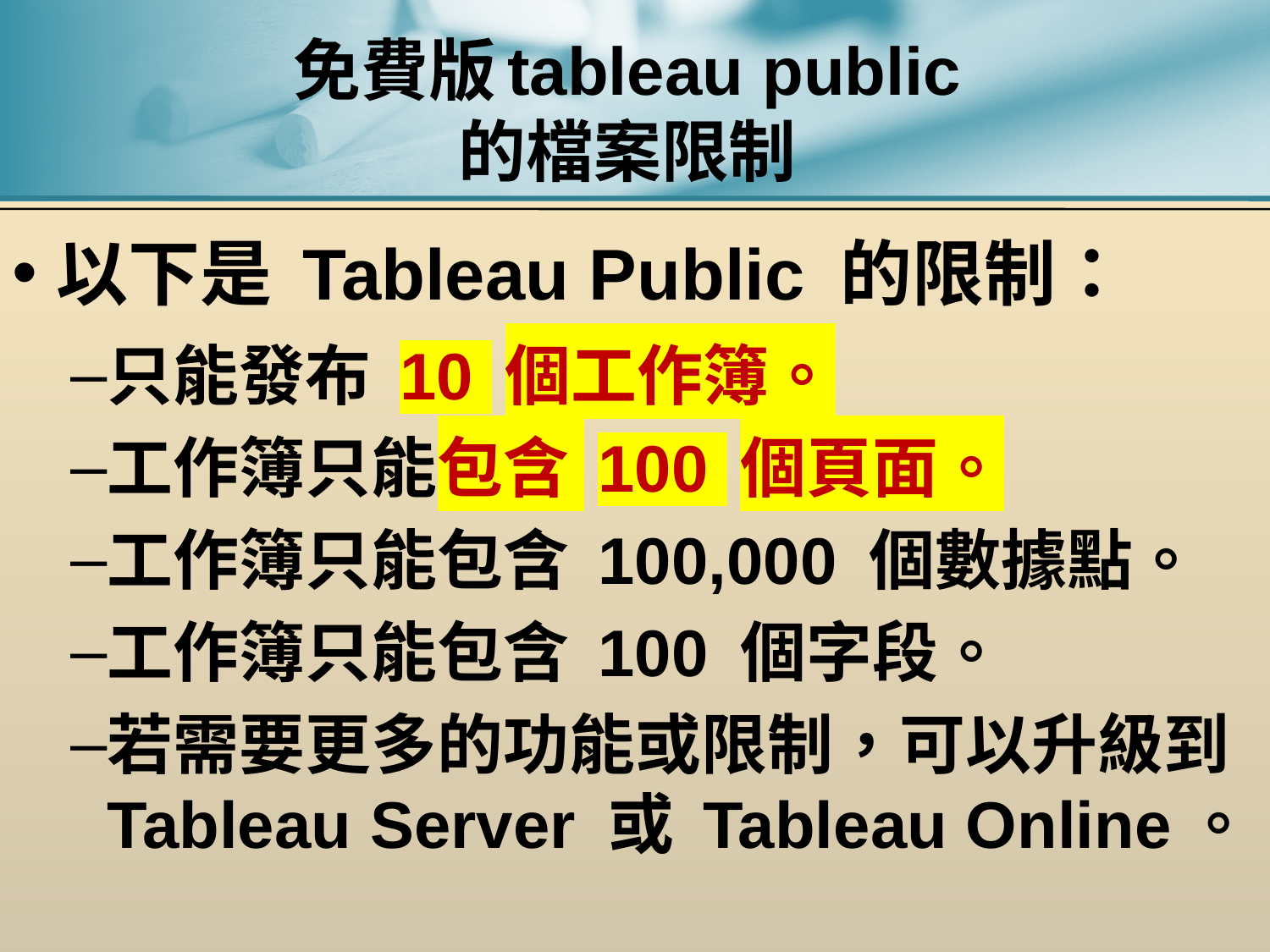

# 免費版tableau public 的檔案限制
以下是 Tableau Public 的限制：
只能發布 10 個工作簿。
工作簿只能包含 100 個頁面。
工作簿只能包含 100,000 個數據點。
工作簿只能包含 100 個字段。
若需要更多的功能或限制，可以升級到 Tableau Server 或 Tableau Online。